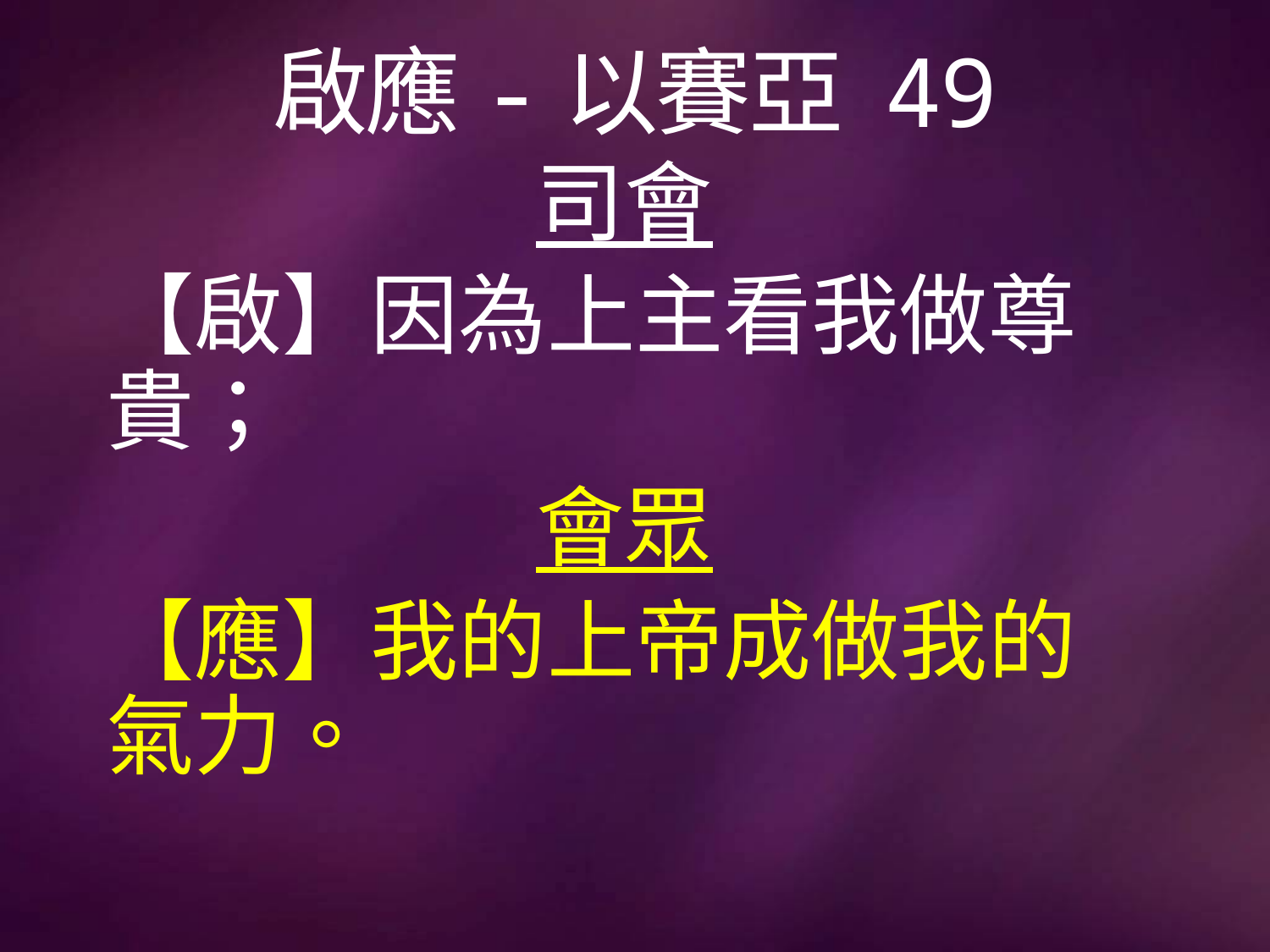

# 啟應-以賽亞 49
司會
【啟】因為上主看我做尊貴；

會眾
【應】我的上帝成做我的氣力。